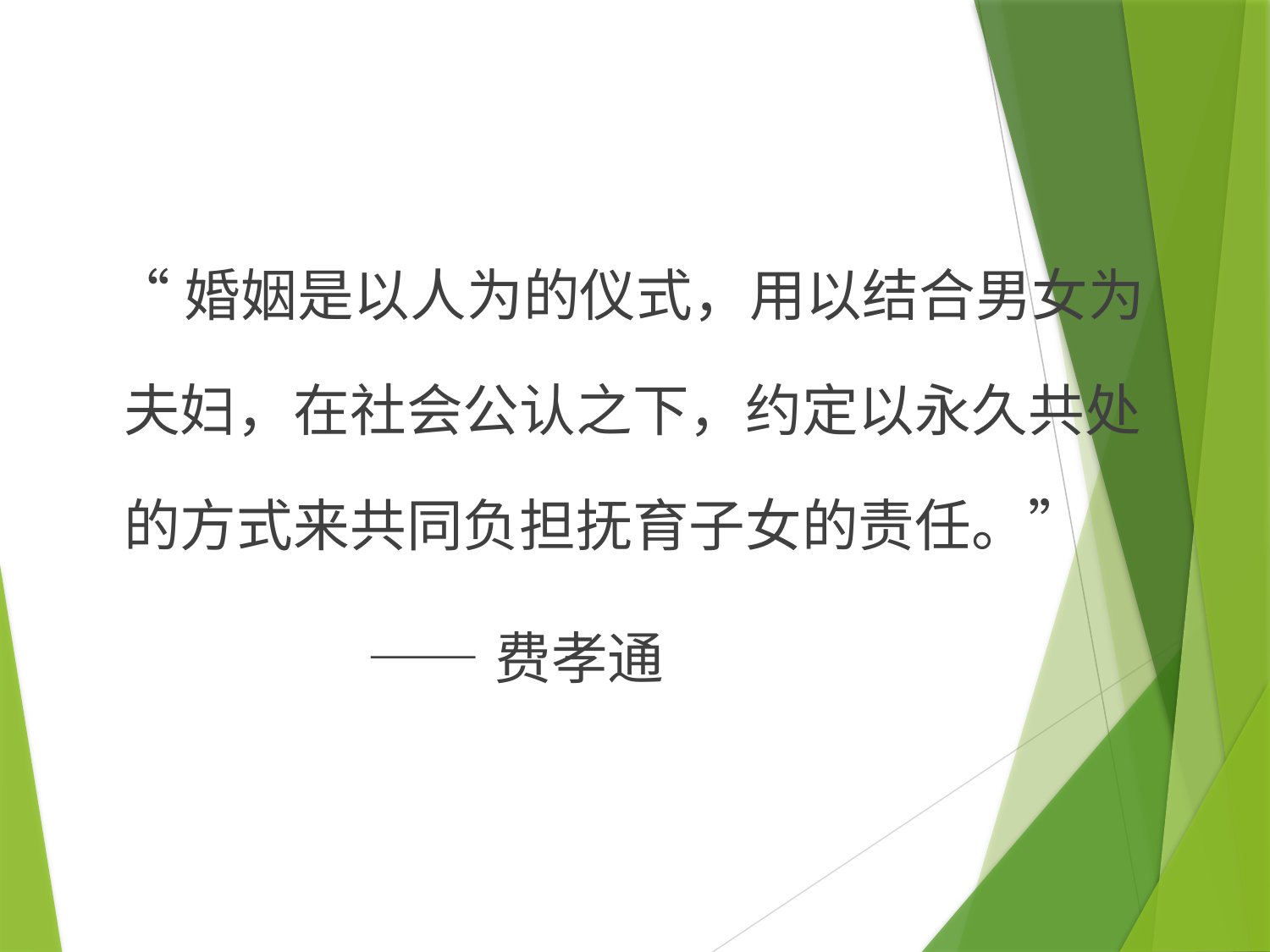

“婚姻是以人为的仪式，用以结合男女为夫妇，在社会公认之下，约定以永久共处的方式来共同负担抚育子女的责任。”
                       ——费孝通